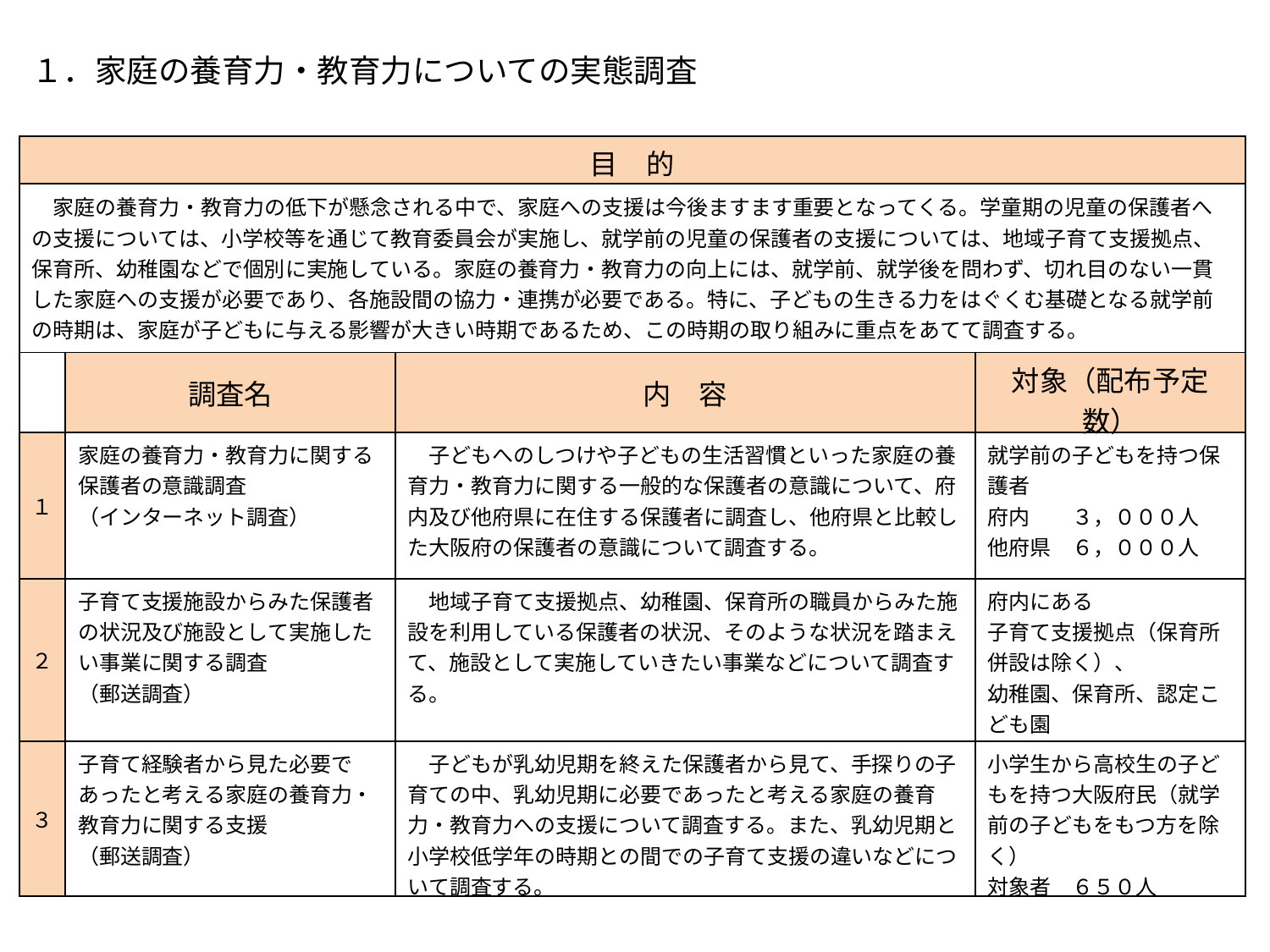

１．家庭の養育力・教育力についての実態調査
| 目　的 |  |  |  |
| --- | --- | --- | --- |
| 家庭の養育力・教育力の低下が懸念される中で、家庭への支援は今後ますます重要となってくる。学童期の児童の保護者への支援については、小学校等を通じて教育委員会が実施し、就学前の児童の保護者の支援については、地域子育て支援拠点、保育所、幼稚園などで個別に実施している。家庭の養育力・教育力の向上には、就学前、就学後を問わず、切れ目のない一貫した家庭への支援が必要であり、各施設間の協力・連携が必要である。特に、子どもの生きる力をはぐくむ基礎となる就学前の時期は、家庭が子どもに与える影響が大きい時期であるため、この時期の取り組みに重点をあてて調査する。 |  |  |  |
|  | 調査名 | 内　容 | 対象（配布予定数） |
| １ | 家庭の養育力・教育力に関する保護者の意識調査 （インターネット調査） | 子どもへのしつけや子どもの生活習慣といった家庭の養育力・教育力に関する一般的な保護者の意識について、府内及び他府県に在住する保護者に調査し、他府県と比較した大阪府の保護者の意識について調査する。 | 就学前の子どもを持つ保護者 府内　　３，０００人 他府県　６，０００人 |
| ２ | 子育て支援施設からみた保護者の状況及び施設として実施したい事業に関する調査 （郵送調査） | 地域子育て支援拠点、幼稚園、保育所の職員からみた施設を利用している保護者の状況、そのような状況を踏まえて、施設として実施していきたい事業などについて調査する。 | 府内にある 子育て支援拠点（保育所併設は除く）、 幼稚園、保育所、認定こども園 |
| ３ | 子育て経験者から見た必要であったと考える家庭の養育力・教育力に関する支援 （郵送調査） | 子どもが乳幼児期を終えた保護者から見て、手探りの子育ての中、乳幼児期に必要であったと考える家庭の養育力・教育力への支援について調査する。また、乳幼児期と小学校低学年の時期との間での子育て支援の違いなどについて調査する。 | 小学生から高校生の子どもを持つ大阪府民（就学前の子どもをもつ方を除く） 対象者　６５０人 |